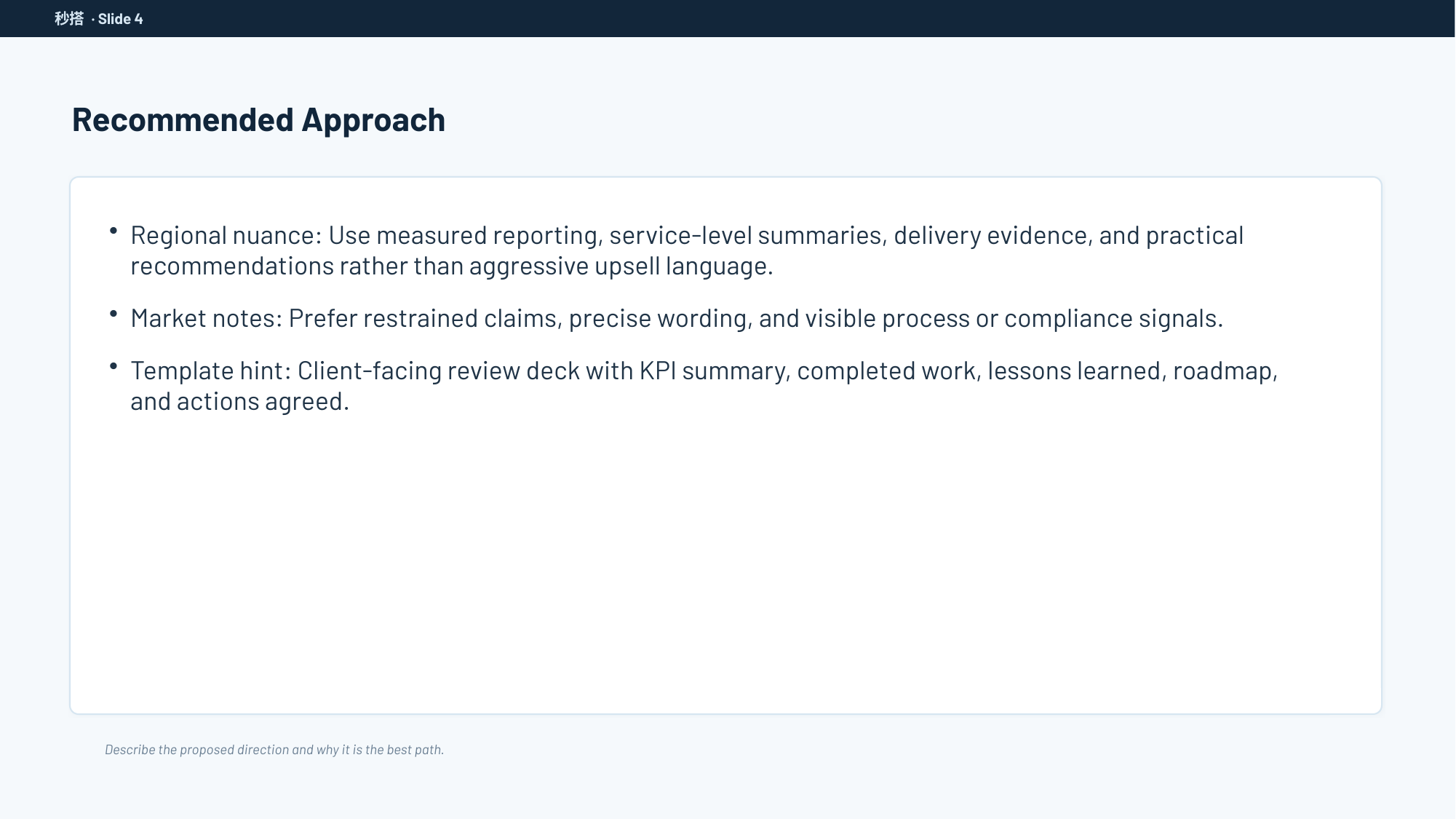

秒搭 · Slide 4
Recommended Approach

Regional nuance: Use measured reporting, service-level summaries, delivery evidence, and practical recommendations rather than aggressive upsell language.
Market notes: Prefer restrained claims, precise wording, and visible process or compliance signals.
Template hint: Client-facing review deck with KPI summary, completed work, lessons learned, roadmap, and actions agreed.
Describe the proposed direction and why it is the best path.